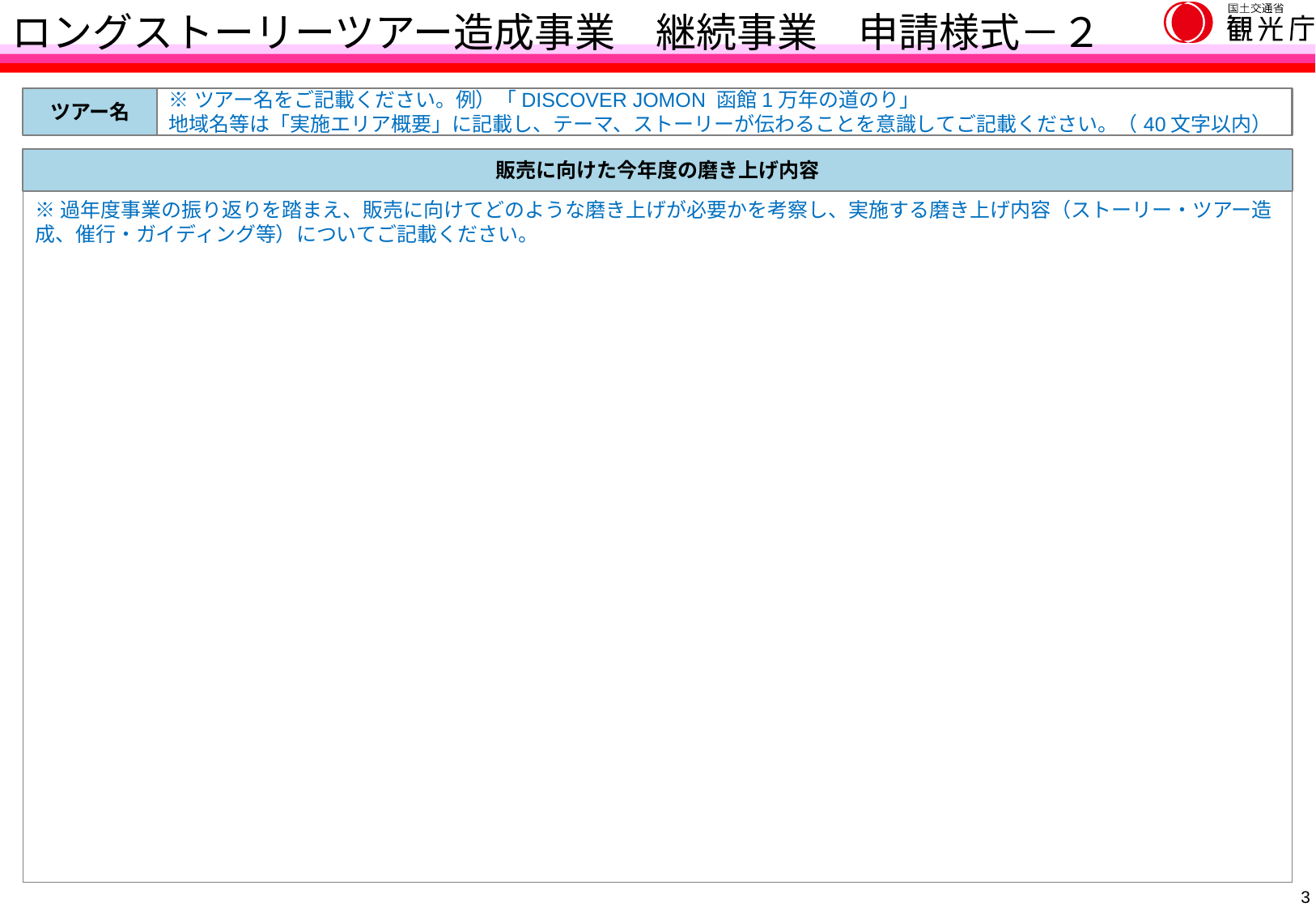

ロングストーリーツアー造成事業　継続事業　申請様式－２
ツアー名
※ツアー名をご記載ください。例）「DISCOVER JOMON 函館1万年の道のり」
地域名等は「実施エリア概要」に記載し、テーマ、ストーリーが伝わることを意識してご記載ください。（40文字以内）
販売に向けた今年度の磨き上げ内容
※過年度事業の振り返りを踏まえ、販売に向けてどのような磨き上げが必要かを考察し、実施する磨き上げ内容（ストーリー・ツアー造成、催行・ガイディング等）についてご記載ください。
3